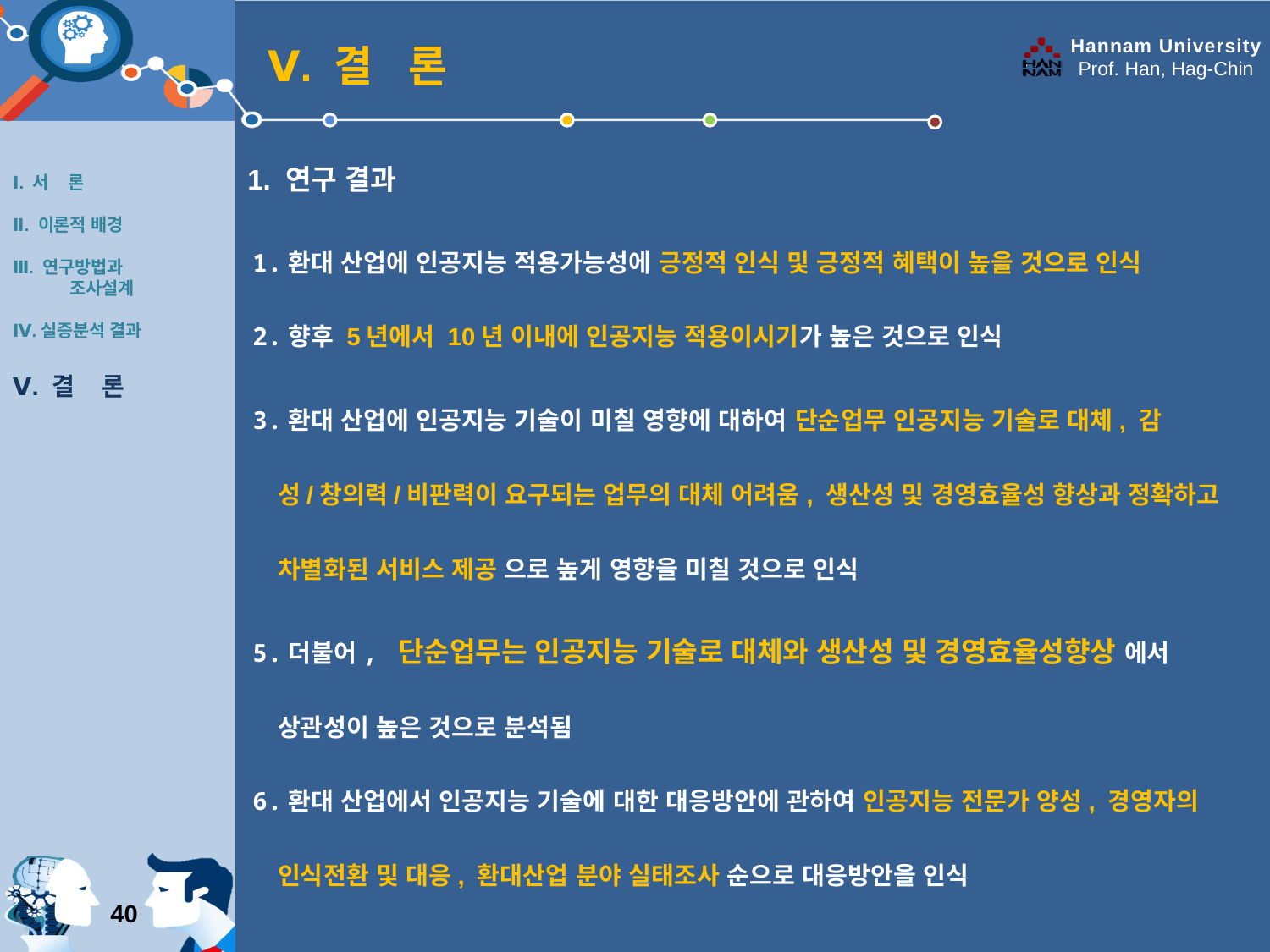

Ⅴ. 결   론
Ⅰ. 서    론

Ⅱ. 이론적 배경

Ⅲ. 연구방법과
           조사설계

Ⅳ.실증분석 결과

Ⅴ. 결    론
1. 연구 결과
1.환대 산업에 인공지능 적용가능성에 긍정적 인식 및 긍정적 혜택이 높을 것으로 인식
2.향후 5년에서 10년 이내에 인공지능 적용이시기가 높은 것으로 인식
3.환대 산업에 인공지능 기술이 미칠 영향에 대하여 단순업무 인공지능 기술로 대체, 감성/창의력/비판력이 요구되는 업무의 대체 어려움, 생산성 및 경영효율성 향상과 정확하고 차별화된 서비스 제공 으로 높게 영향을 미칠 것으로 인식
5.더불어, 단순업무는 인공지능 기술로 대체와 생산성 및 경영효율성향상 에서 상관성이 높은 것으로 분석됨
6.환대 산업에서 인공지능 기술에 대한 대응방안에 관하여 인공지능 전문가 양성, 경영자의 인식전환 및 대응, 환대산업 분야 실태조사 순으로 대응방안을 인식